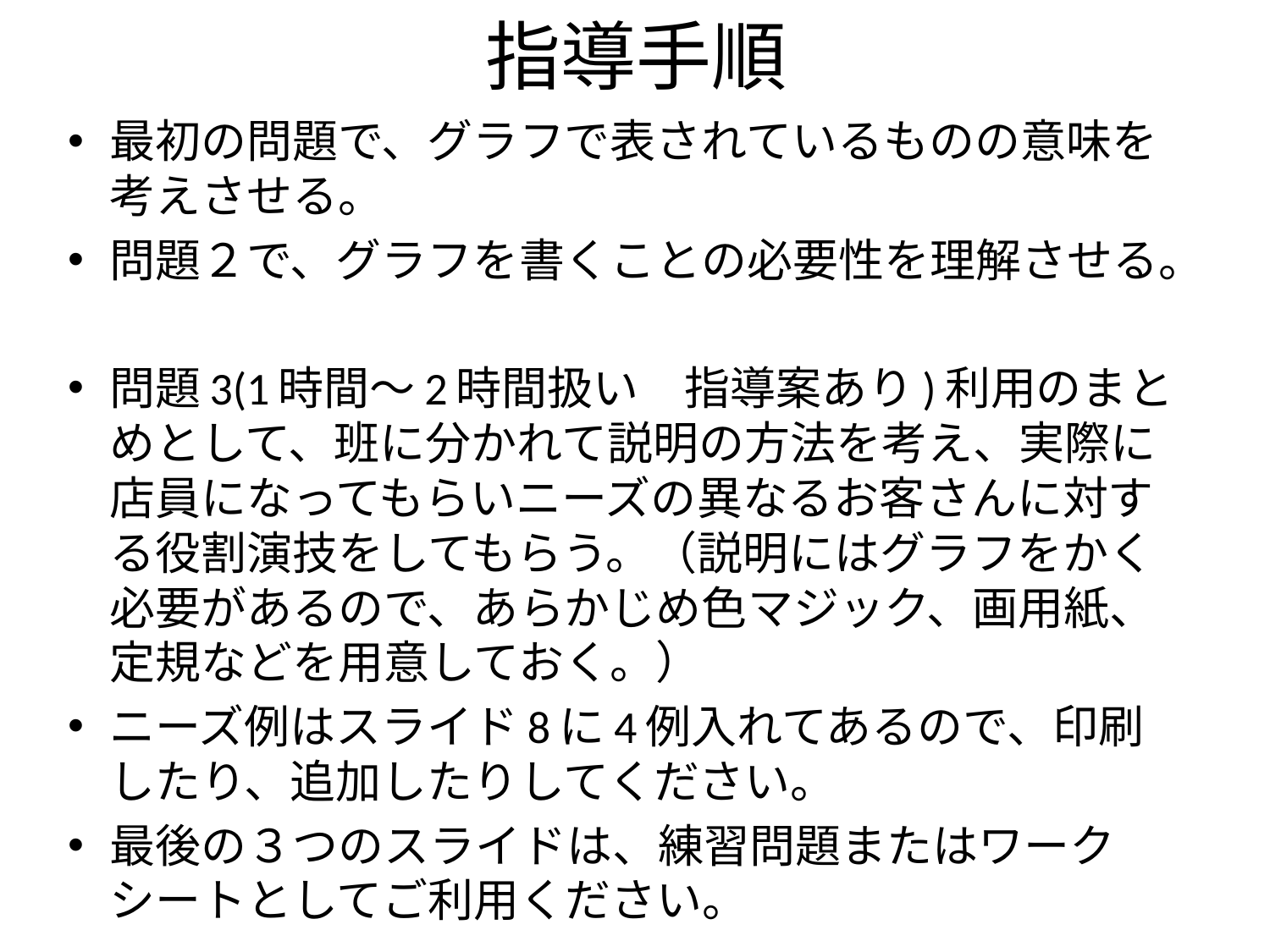

# 指導手順
最初の問題で、グラフで表されているものの意味を考えさせる。
問題２で、グラフを書くことの必要性を理解させる。

問題3(1時間～2時間扱い　指導案あり)利用のまとめとして、班に分かれて説明の方法を考え、実際に店員になってもらいニーズの異なるお客さんに対する役割演技をしてもらう。（説明にはグラフをかく必要があるので、あらかじめ色マジック、画用紙、定規などを用意しておく。）
ニーズ例はスライド8に4例入れてあるので、印刷したり、追加したりしてください。
最後の３つのスライドは、練習問題またはワークシートとしてご利用ください。